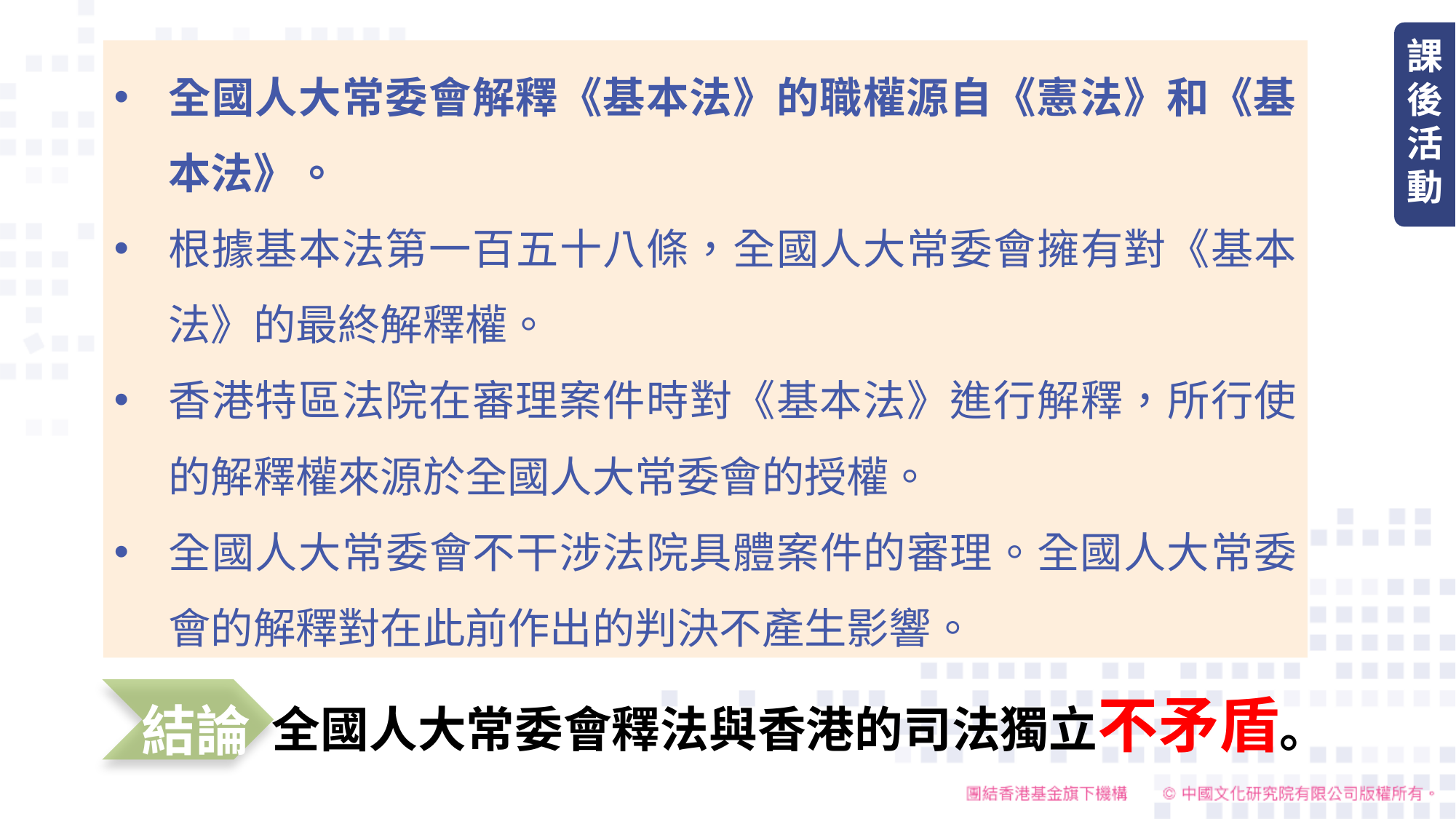

課後活動
全國人大常委會解釋《基本法》的職權源自《憲法》和《基本法》。
根據基本法第一百五十八條，全國人大常委會擁有對《基本法》的最終解釋權。
香港特區法院在審理案件時對《基本法》進行解釋，所行使的解釋權來源於全國人大常委會的授權。
全國人大常委會不干涉法院具體案件的審理。全國人大常委會的解釋對在此前作出的判決不產生影響。

結論

全國人大常委會釋法與香港的司法獨立不矛盾。